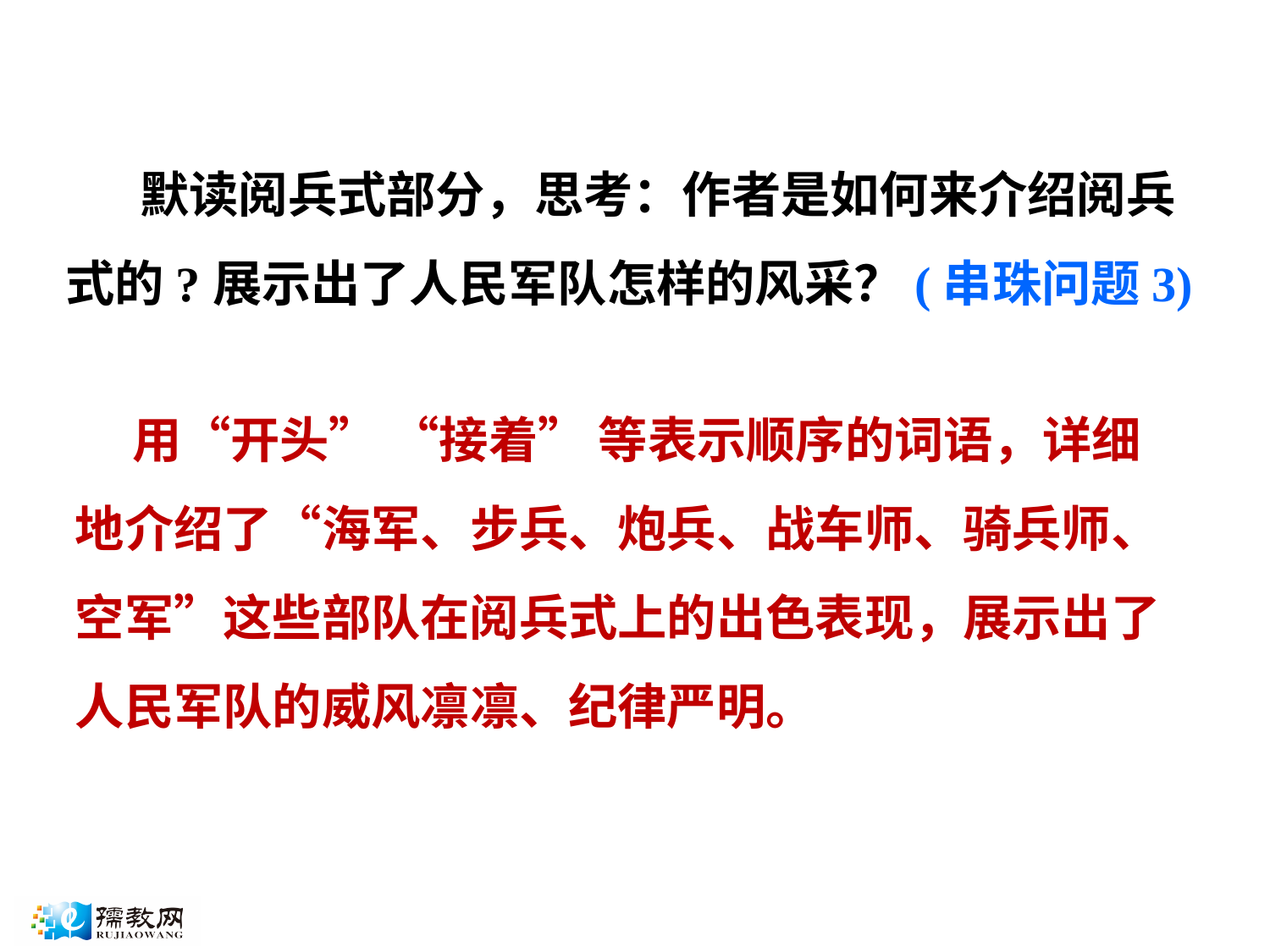

默读阅兵式部分，思考：作者是如何来介绍阅兵式的?展示出了人民军队怎样的风采？(串珠问题3)
    用“开头” “接着” 等表示顺序的词语，详细地介绍了“海军、步兵、炮兵、战车师、骑兵师、空军”这些部队在阅兵式上的出色表现，展示出了人民军队的威风凛凛、纪律严明。